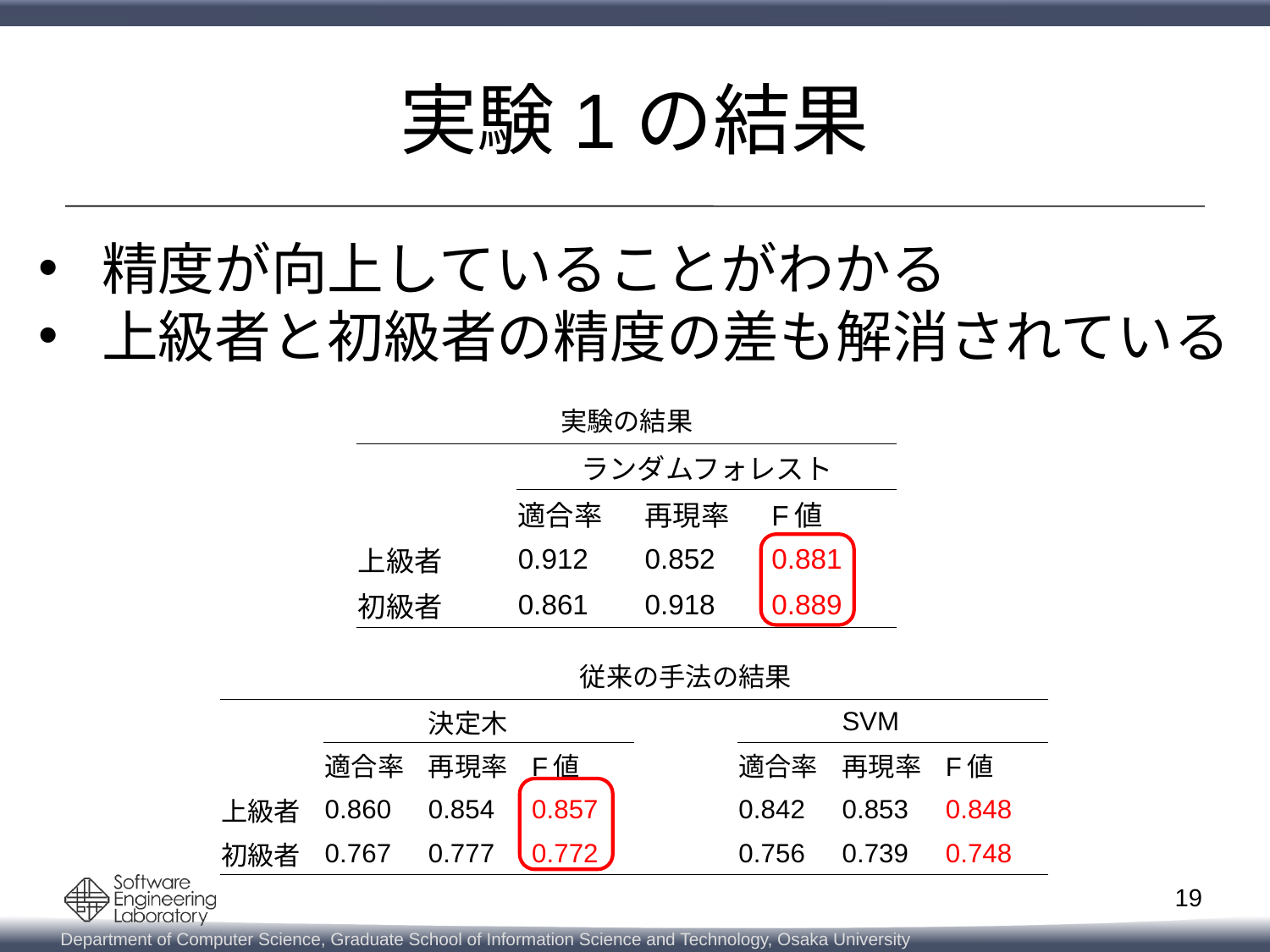

# 実験1の結果
精度が向上していることがわかる
上級者と初級者の精度の差も解消されている
実験の結果
|  | ランダムフォレスト |  |  |
| --- | --- | --- | --- |
|  | 適合率 | 再現率 | F値 |
| 上級者 | 0.912 | 0.852 | 0.881 |
| 初級者 | 0.861 | 0.918 | 0.889 |

|  |  |  | 従来の手法の結果 |  |  |  |  |
| --- | --- | --- | --- | --- | --- | --- | --- |
|  |  | 決定木 |  |  |  | SVM |  |
|  | 適合率 | 再現率 | F値 |  | 適合率 | 再現率 | F値 |
| 上級者 | 0.860 | 0.854 | 0.857 |  | 0.842 | 0.853 | 0.848 |
| 初級者 | 0.767 | 0.777 | 0.772 |  | 0.756 | 0.739 | 0.748 |

19